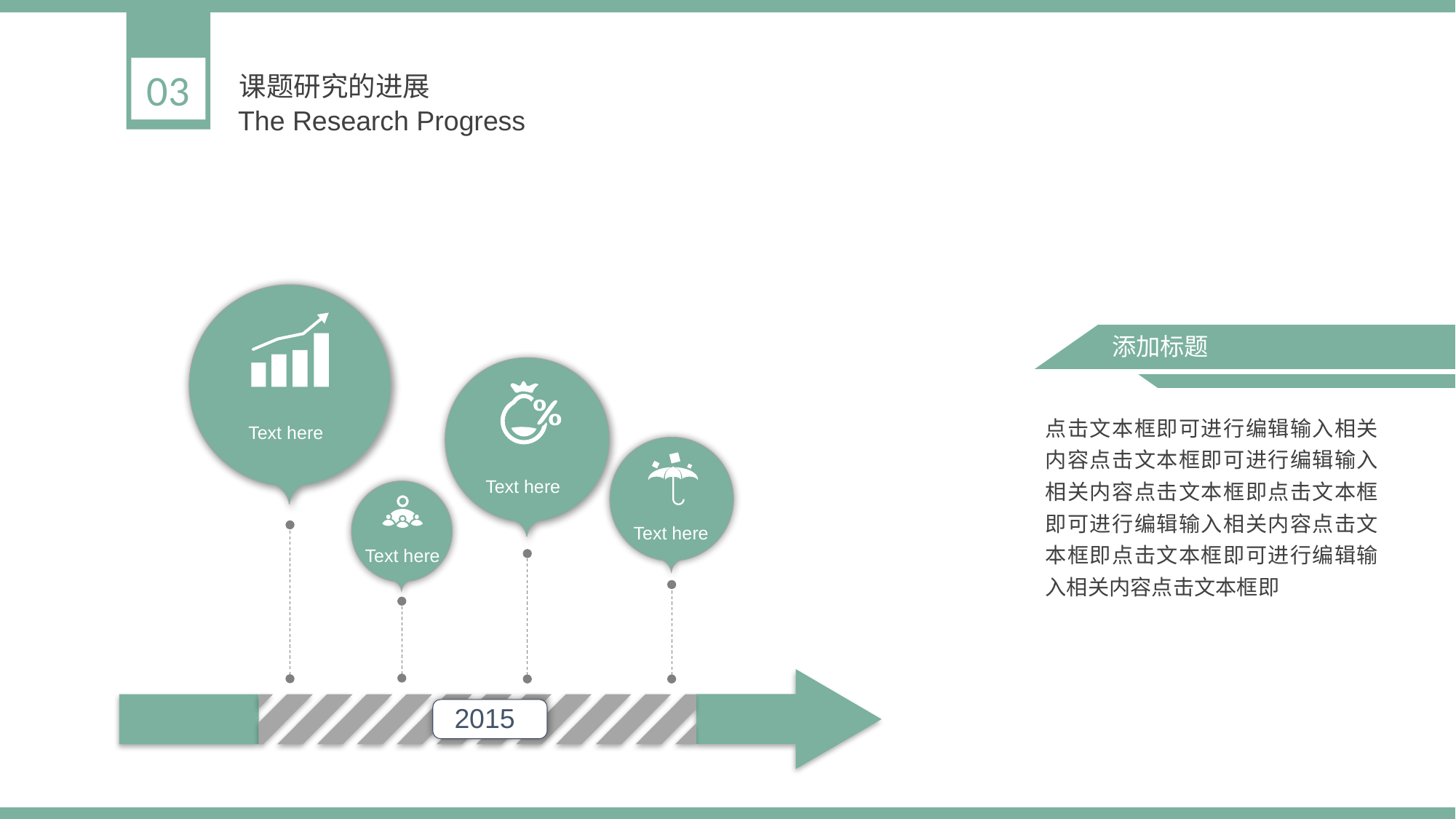

课题研究的进展
03
The Research Progress

Text here

Text here

Text here

Text here
Text here

2015

添加标题

点击文本框即可进行编辑输入相关内容点击文本框即可进行编辑输入相关内容点击文本框即点击文本框即可进行编辑输入相关内容点击文本框即点击文本框即可进行编辑输入相关内容点击文本框即